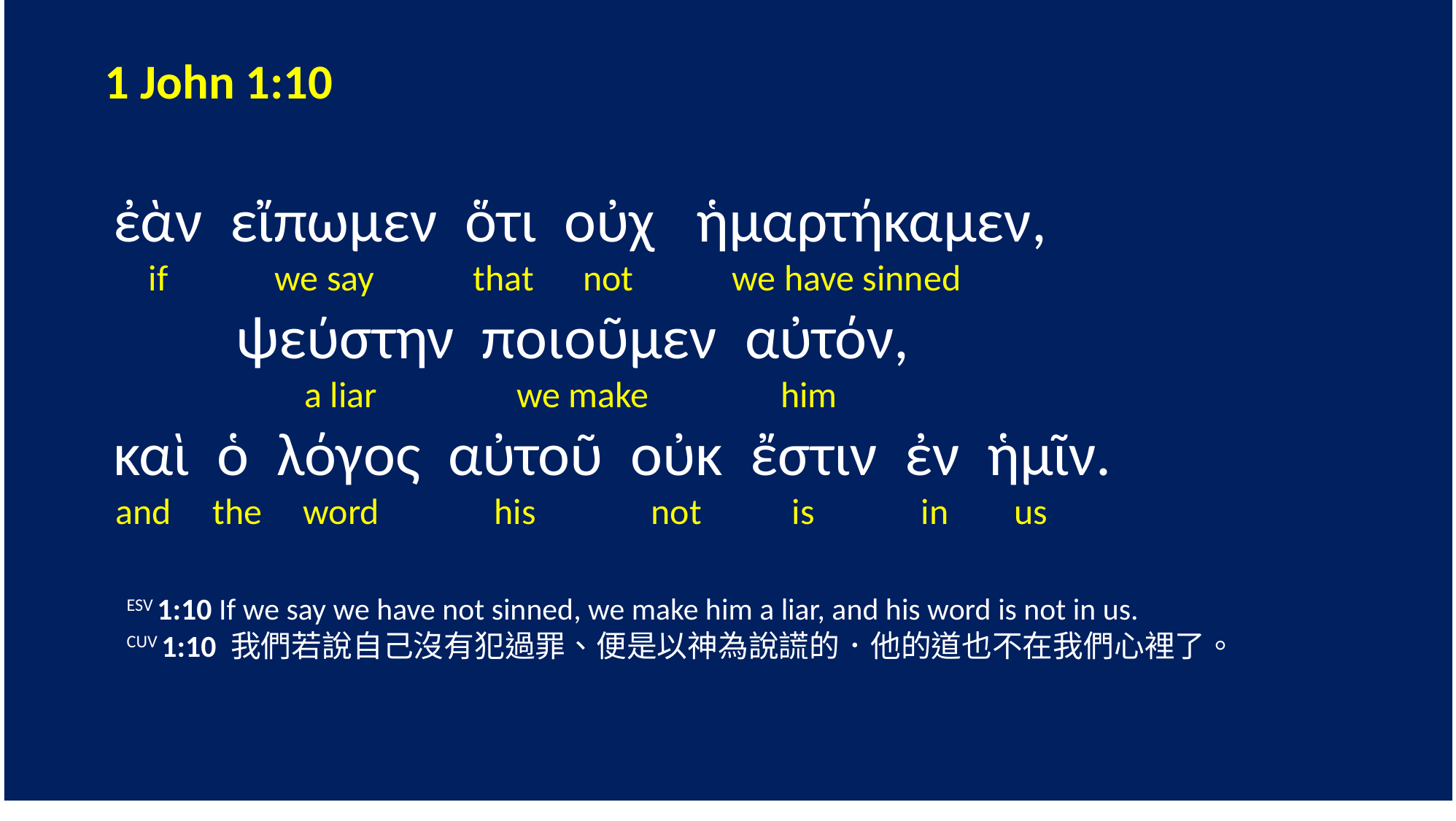

1 John 1:10

       ἐὰν  εἴπωμεν  ὅτι  οὐχ   ἡμαρτήκαμεν,
                if             we say            that      not            we have sinned
                ψεύστην  ποιοῦμεν  αὐτόν,
                                   a liar                 we make                him
       καὶ  ὁ  λόγος  αὐτοῦ  οὐκ  ἔστιν  ἐν  ἡμῖν.
            and     the     word              his              not           is             in        us

	ESV 1:10 If we say we have not sinned, we make him a liar, and his word is not in us.
	CUV 1:10 我們若說自己沒有犯過罪、便是以神為說謊的．他的道也不在我們心裡了。